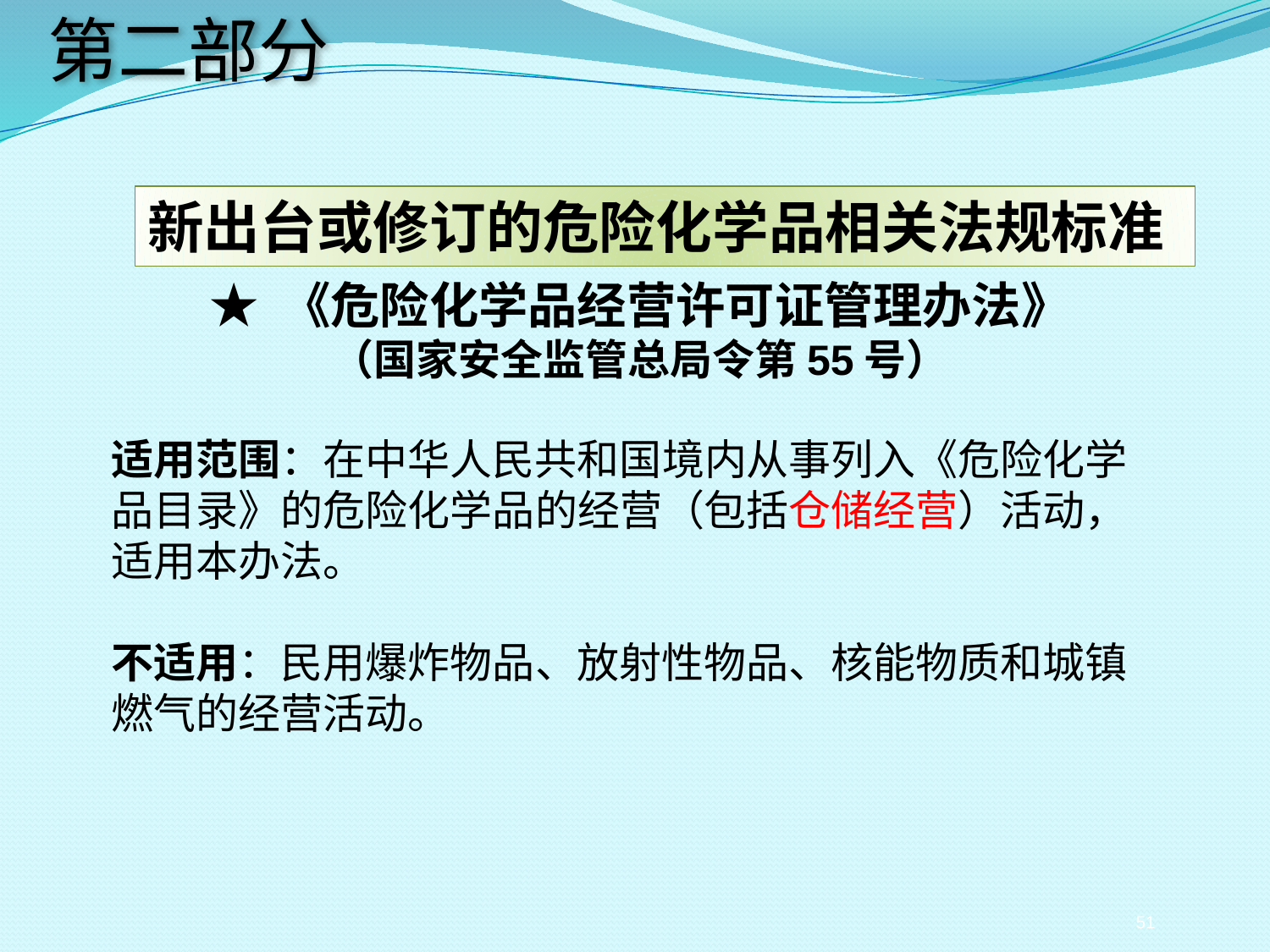

第二部分
新出台或修订的危险化学品相关法规标准
★ 《危险化学品经营许可证管理办法》
（国家安全监管总局令第55号）
适用范围：在中华人民共和国境内从事列入《危险化学品目录》的危险化学品的经营（包括仓储经营）活动，适用本办法。

不适用：民用爆炸物品、放射性物品、核能物质和城镇燃气的经营活动。

51